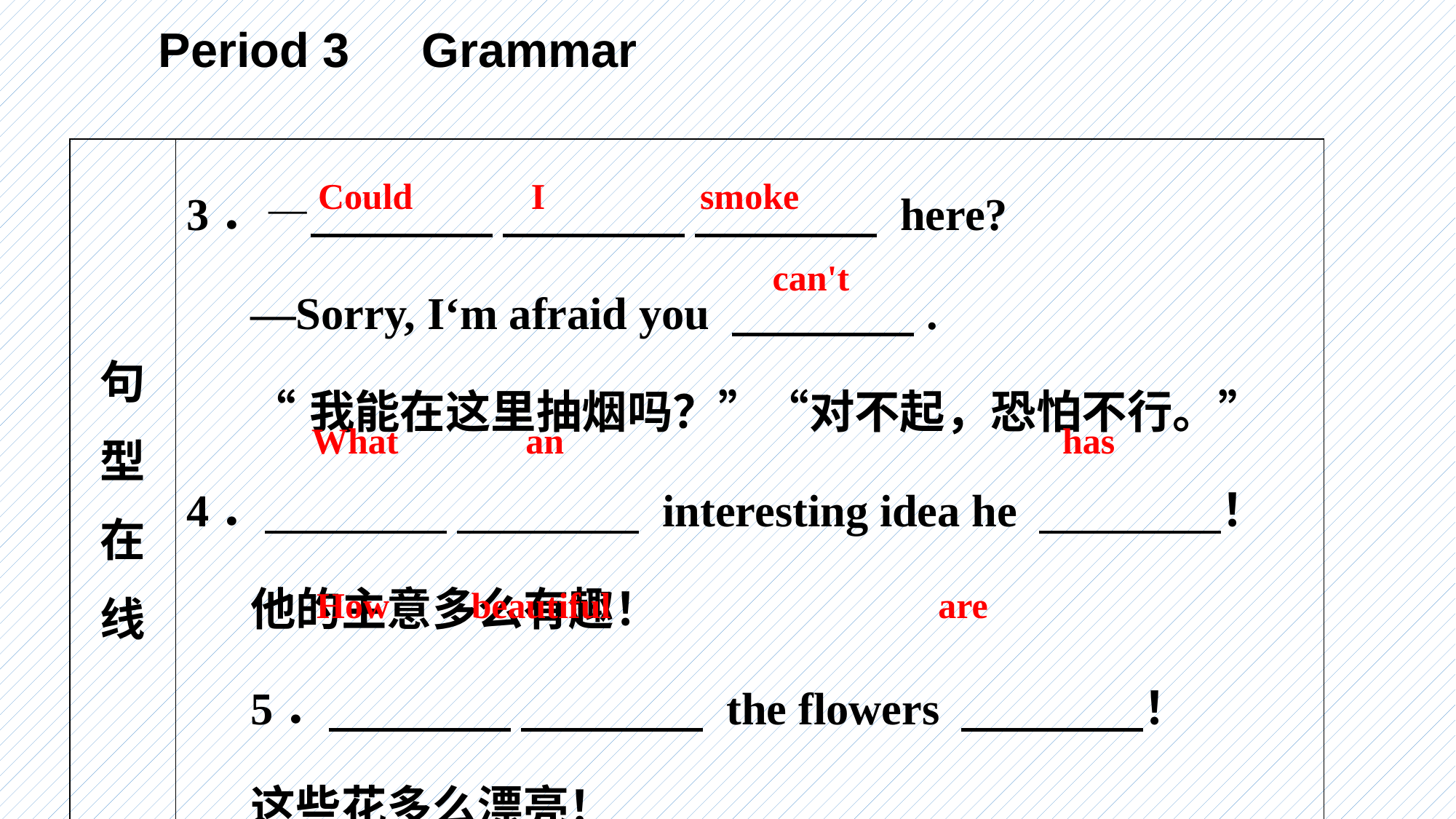

Period 3　Grammar
| 句 型 在 线 | 3．—　　　　 　　　　 　　　　 here? —Sorry, I‘m afraid you 　　　　. “我能在这里抽烟吗？”“对不起，恐怕不行。” 4．　　　　 　　　　 interesting idea he 　　　　！ 他的主意多么有趣！ 5．　　　　 　　　　 the flowers 　　　　！ 这些花多么漂亮！ |
| --- | --- |
Could             I                 smoke
 can't

What              an
has
How         beautiful                                    are